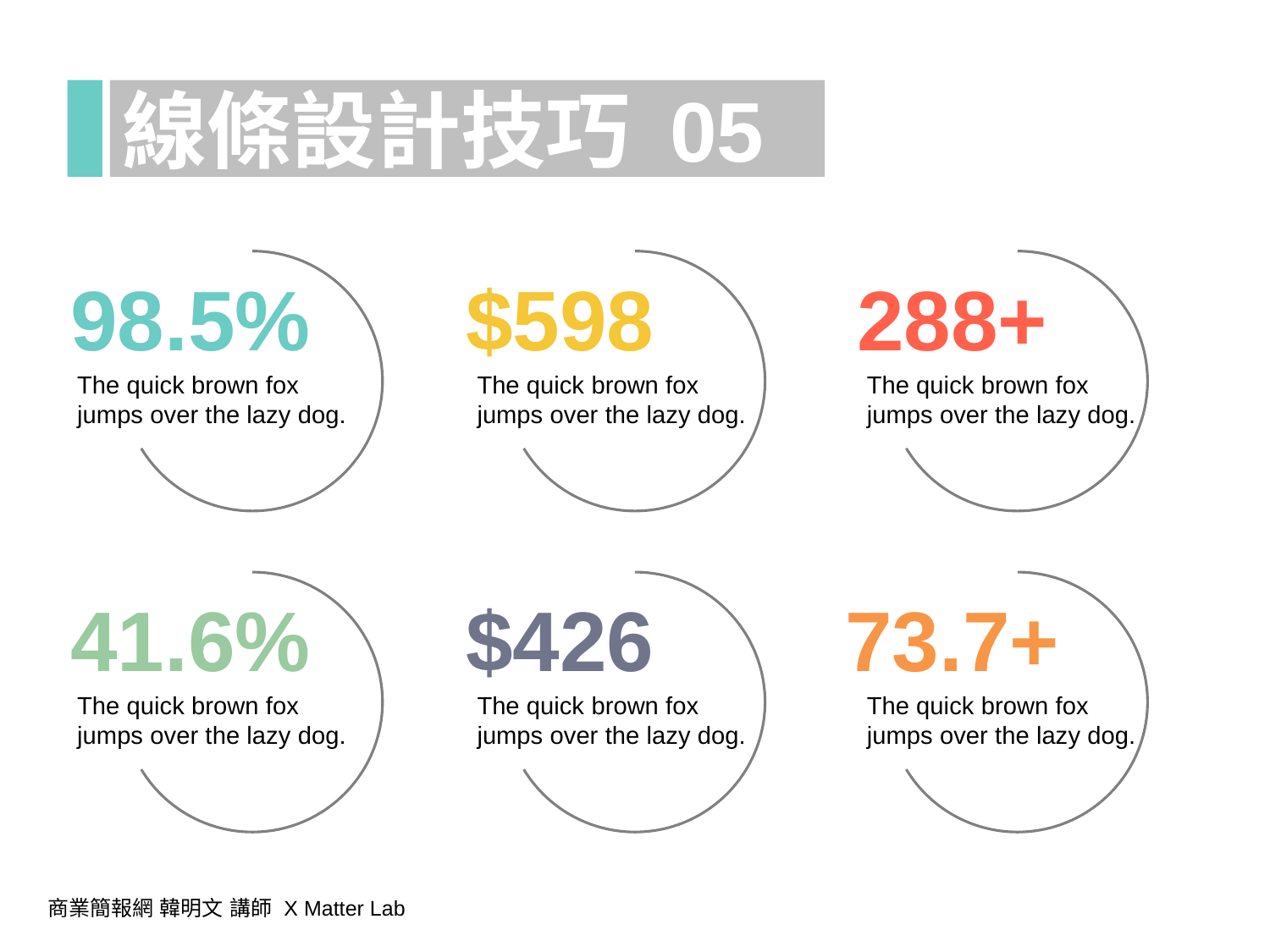

線條設計技巧 05

98.5%
$598
288+
The quick brown fox jumps over the lazy dog.
The quick brown fox jumps over the lazy dog.
The quick brown fox jumps over the lazy dog.

41.6%
$426
73.7+
The quick brown fox jumps over the lazy dog.
The quick brown fox jumps over the lazy dog.
The quick brown fox jumps over the lazy dog.
商業簡報網 韓明文 講師 X Matter Lab